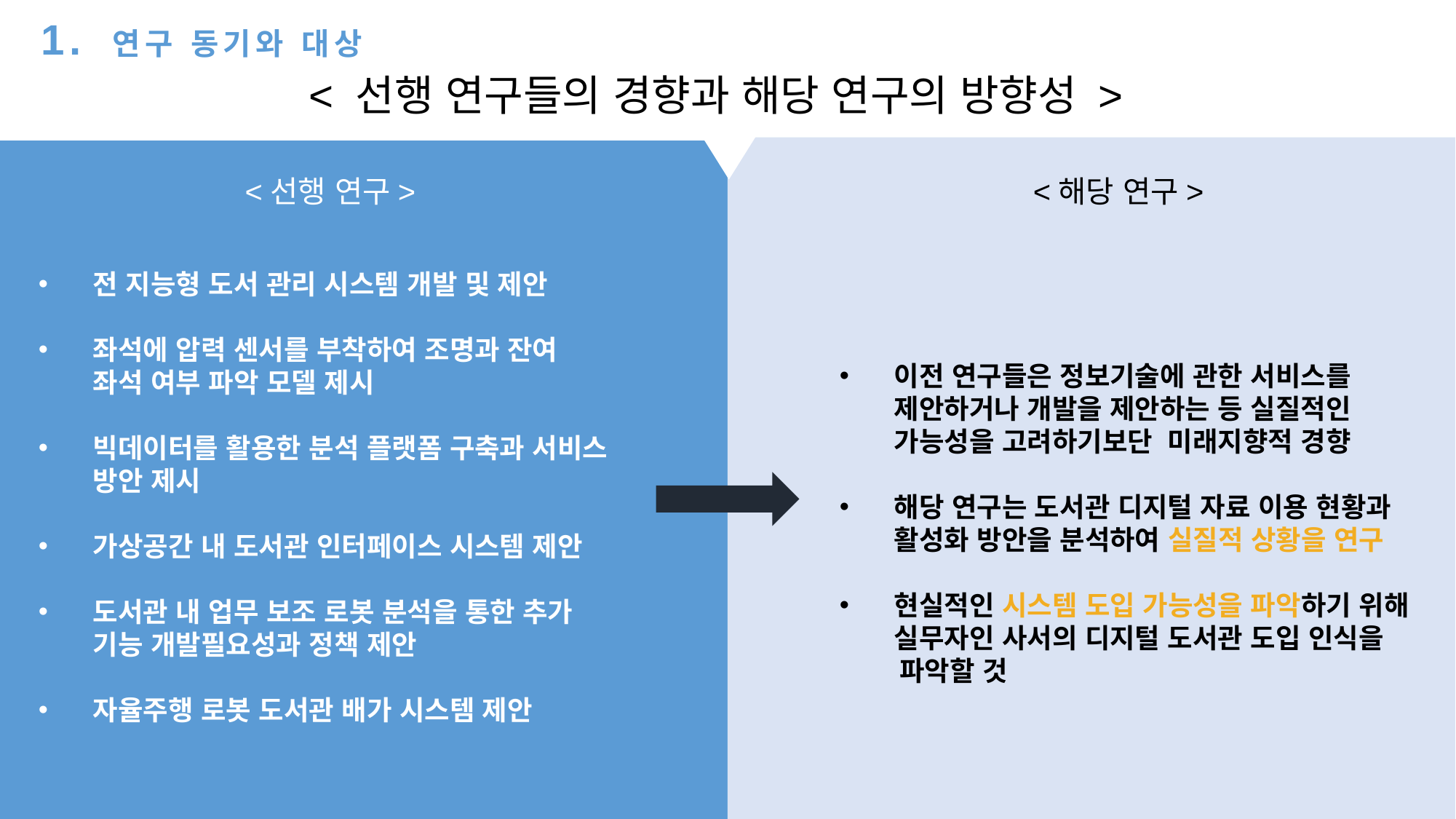

1. 연구 동기와 대상
< 선행 연구들의 경향과 해당 연구의 방향성 >

<선행 연구>
<해당 연구>

전 지능형 도서 관리 시스템 개발 및 제안

좌석에 압력 센서를 부착하여 조명과 잔여 좌석 여부 파악 모델 제시

빅데이터를 활용한 분석 플랫폼 구축과 서비스 방안 제시

가상공간 내 도서관 인터페이스 시스템 제안

도서관 내 업무 보조 로봇 분석을 통한 추가 기능 개발필요성과 정책 제안

자율주행 로봇 도서관 배가 시스템 제안

이전 연구들은 정보기술에 관한 서비스를 제안하거나 개발을 제안하는 등 실질적인 가능성을 고려하기보단  미래지향적 경향

해당 연구는 도서관 디지털 자료 이용 현황과 활성화 방안을 분석하여 실질적 상황을 연구

현실적인 시스템 도입 가능성을 파악하기 위해 실무자인 사서의 디지털 도서관 도입 인식을
       파악할 것